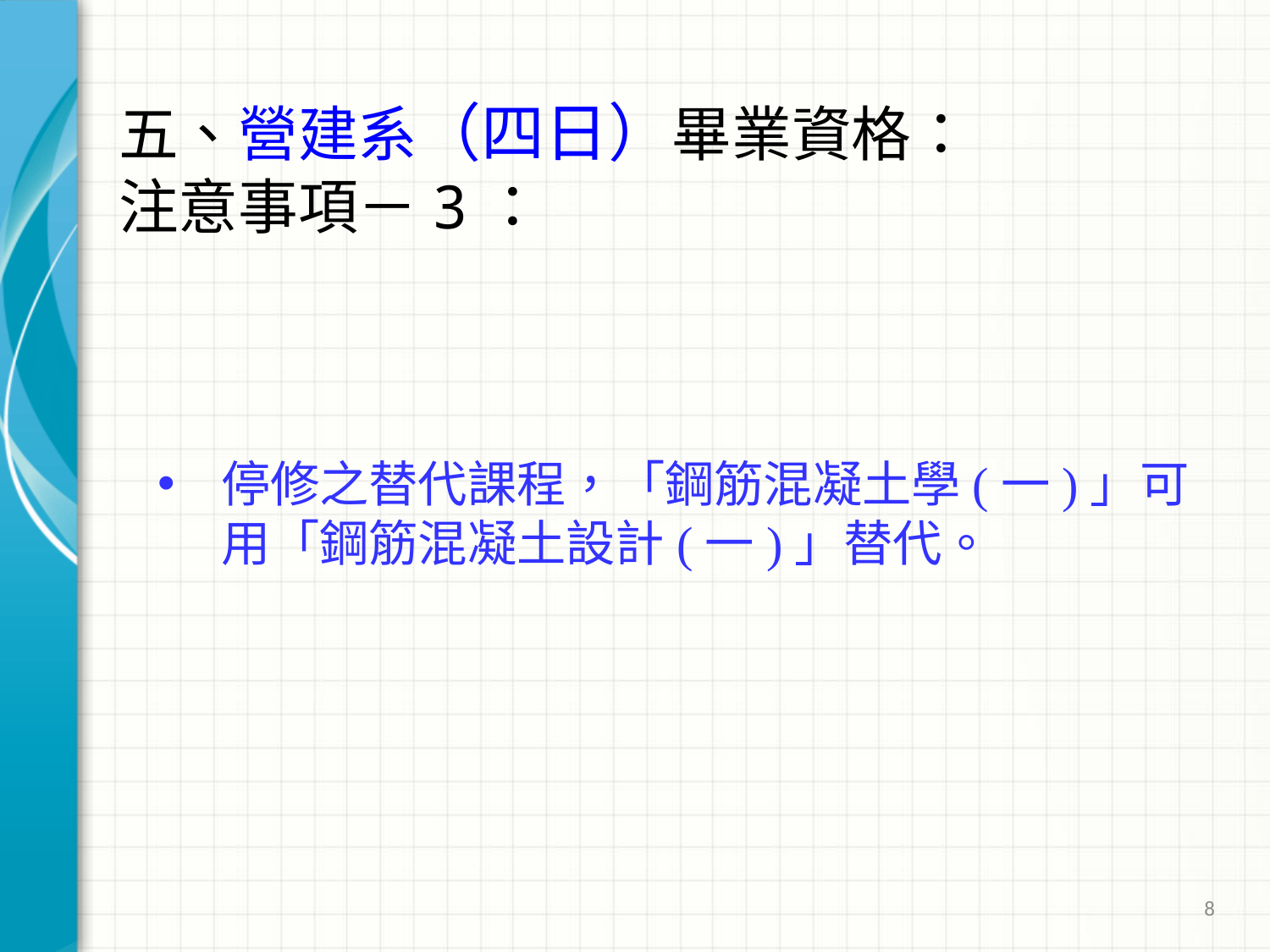

# 五、營建系（四日）畢業資格： 注意事項－3：

停修之替代課程，「鋼筋混凝土學(一)」可用「鋼筋混凝土設計(一)」替代。

8